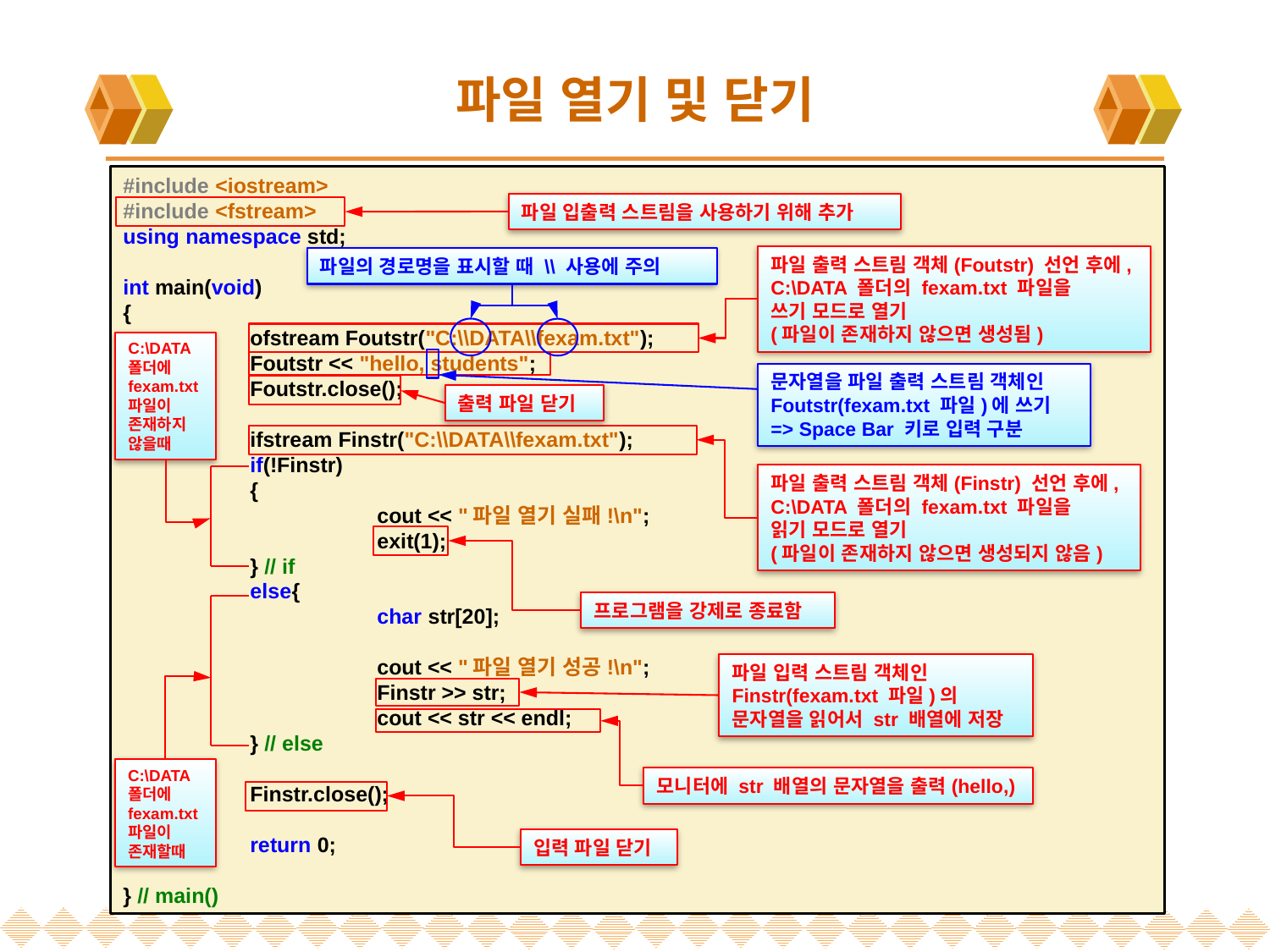

# 파일 열기 및 닫기
#include <iostream>
#include <fstream>
using namespace std;

int main(void)
{
	ofstream Foutstr("C:\\DATA\\fexam.txt");
	Foutstr << "hello, students";
	Foutstr.close();

	ifstream Finstr("C:\\DATA\\fexam.txt");
	if(!Finstr)
	{
		cout << "파일 열기 실패!\n";
		exit(1);
	} // if
	else{
		char str[20];

		cout << "파일 열기 성공!\n";
		Finstr >> str;
		cout << str << endl;
	} // else
	Finstr.close();

	return 0;

} // main()
파일 입출력 스트림을 사용하기 위해 추가

파일 출력 스트림 객체(Foutstr) 선언 후에,
C:\DATA 폴더의 fexam.txt 파일을
쓰기 모드로 열기
(파일이 존재하지 않으면 생성됨)
파일의 경로명을 표시할 때 \\ 사용에 주의

C:\DATA
폴더에
fexam.txt
파일이
존재하지
않을때

문자열을 파일 출력 스트림 객체인
Foutstr(fexam.txt 파일)에 쓰기
=> Space Bar 키로 입력 구분

출력 파일 닫기

파일 출력 스트림 객체(Finstr) 선언 후에,
C:\DATA 폴더의 fexam.txt 파일을
읽기 모드로 열기
(파일이 존재하지 않으면 생성되지 않음)

프로그램을 강제로 종료함
파일 입력 스트림 객체인
Finstr(fexam.txt 파일)의
문자열을 읽어서 str 배열에 저장

C:\DATA
폴더에
fexam.txt
파일이
존재할때
모니터에 str 배열의 문자열을 출력(hello,)

입력 파일 닫기